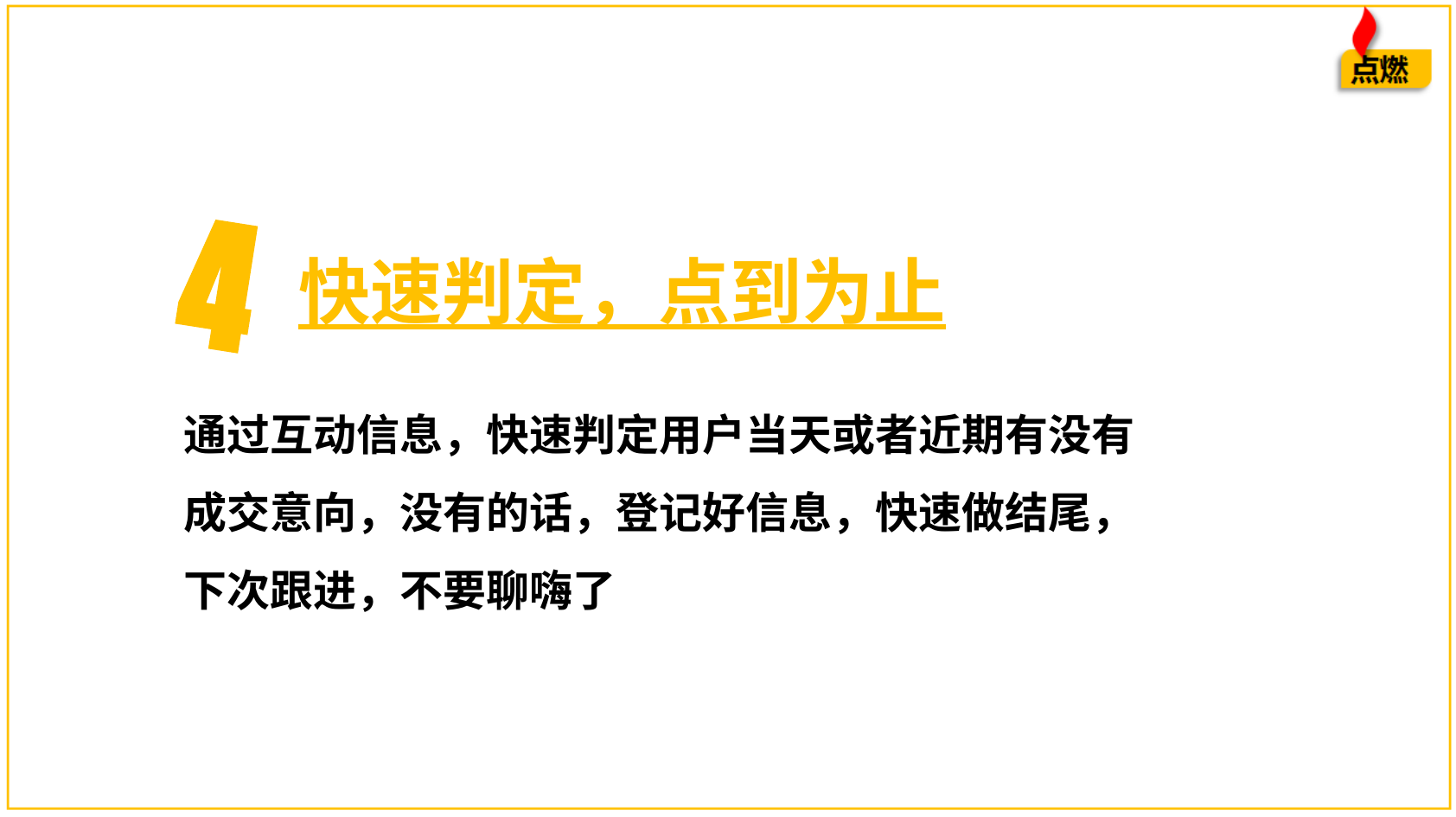

4
快速判定，点到为止
通过互动信息，快速判定用户当天或者近期有没有成交意向，没有的话，登记好信息，快速做结尾，下次跟进，不要聊嗨了